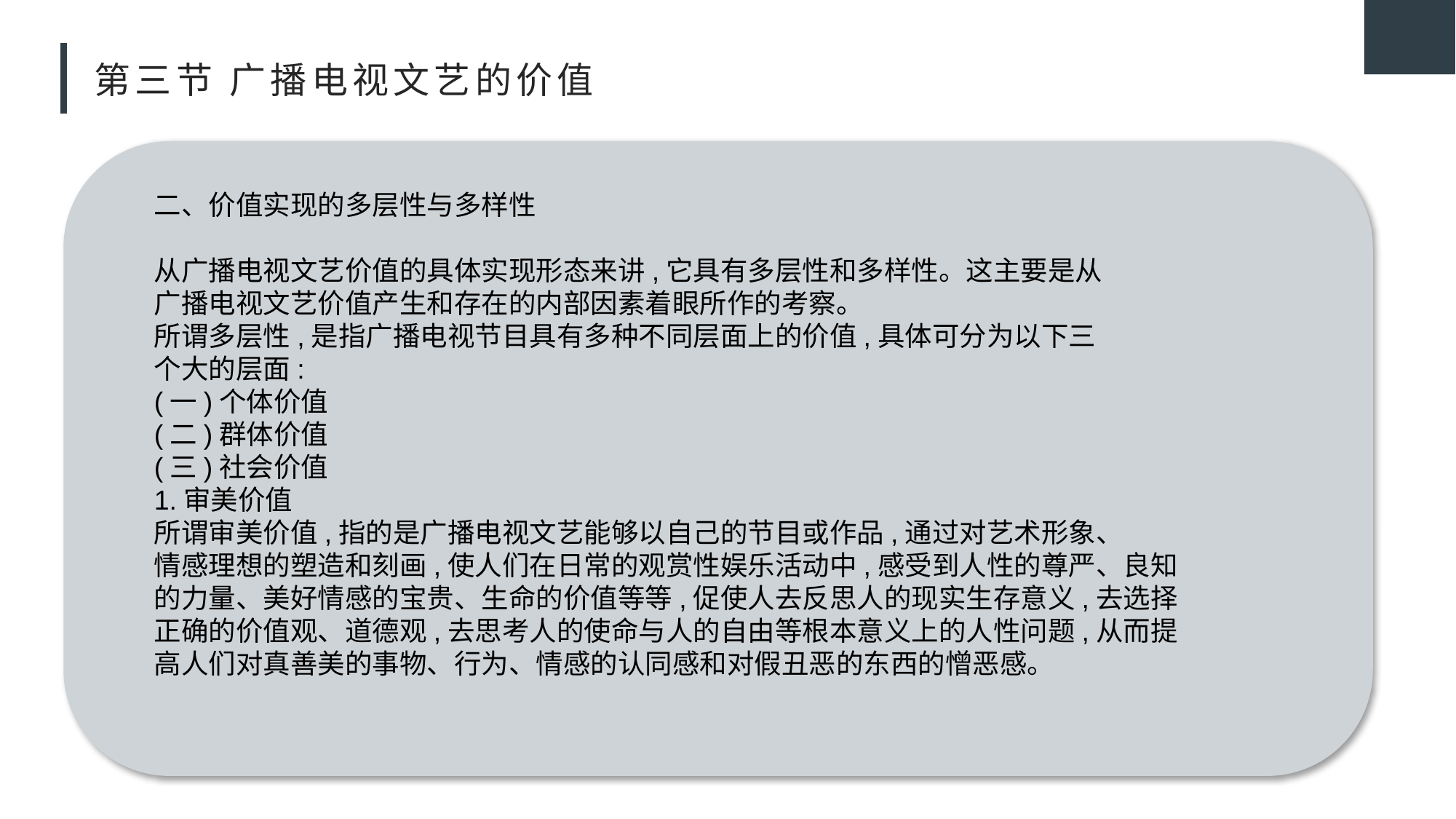

# 第三节 广播电视文艺的价值

二、价值实现的多层性与多样性

从广播电视文艺价值的具体实现形态来讲,它具有多层性和多样性。这主要是从
广播电视文艺价值产生和存在的内部因素着眼所作的考察。
所谓多层性,是指广播电视节目具有多种不同层面上的价值,具体可分为以下三
个大的层面:
(一)个体价值
(二)群体价值
(三)社会价值
1.审美价值
所谓审美价值,指的是广播电视文艺能够以自己的节目或作品,通过对艺术形象、
情感理想的塑造和刻画,使人们在日常的观赏性娱乐活动中,感受到人性的尊严、良知
的力量、美好情感的宝贵、生命的价值等等,促使人去反思人的现实生存意义,去选择
正确的价值观、道德观,去思考人的使命与人的自由等根本意义上的人性问题,从而提
高人们对真善美的事物、行为、情感的认同感和对假丑恶的东西的憎恶感。